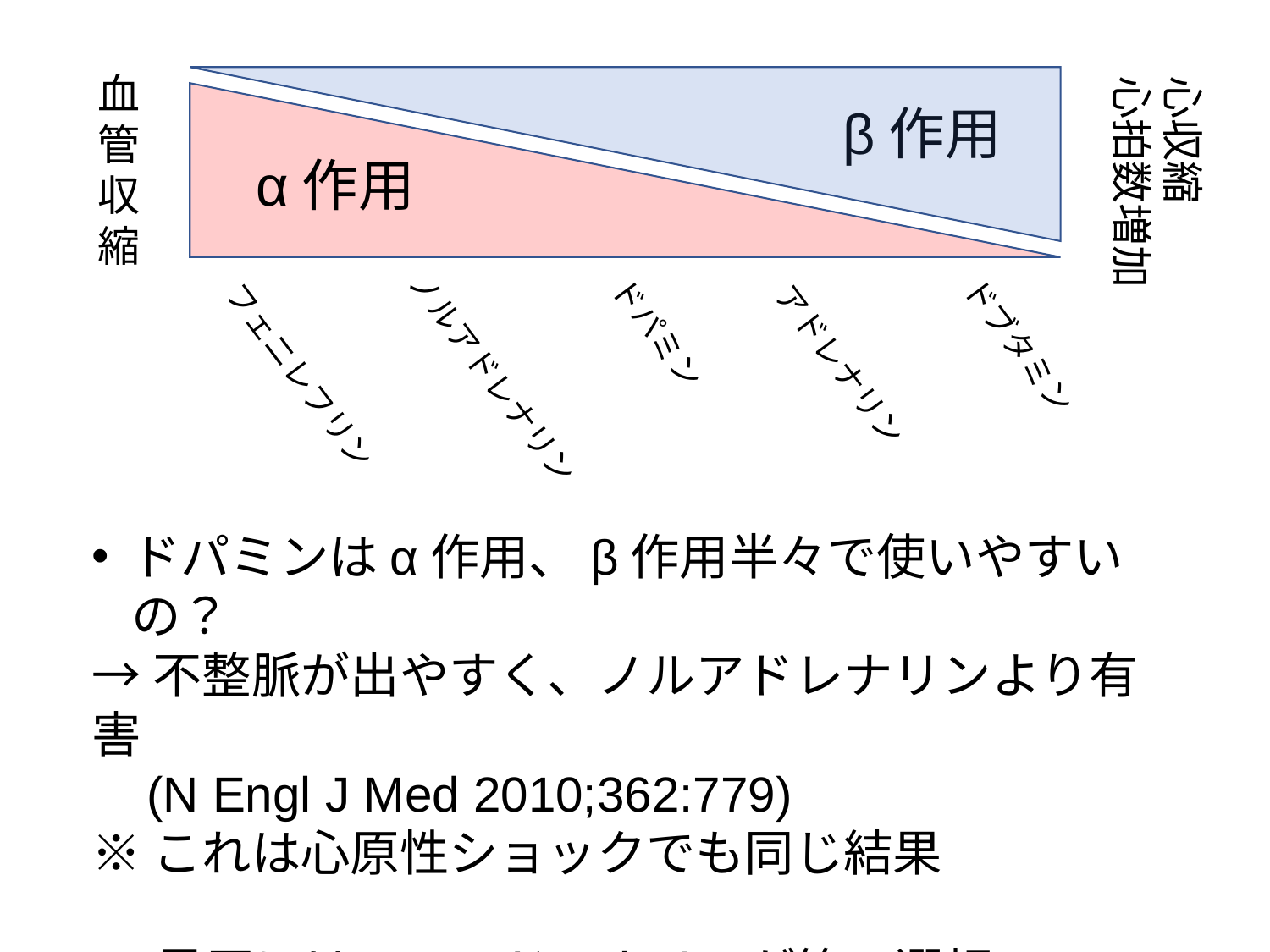

血管収縮
心収縮
心拍数増加

α作用
ノルアドレナリン
フェニレフリン
ドパミン
ドブタミン
アドレナリン

β作用
ドパミンはα作用、β作用半々で使いやすいの？
→不整脈が出やすく、ノルアドレナリンより有害
    (N Engl J Med 2010;362:779)
※これは心原性ショックでも同じ結果

昇圧にはノルアドレナリンが第一選択